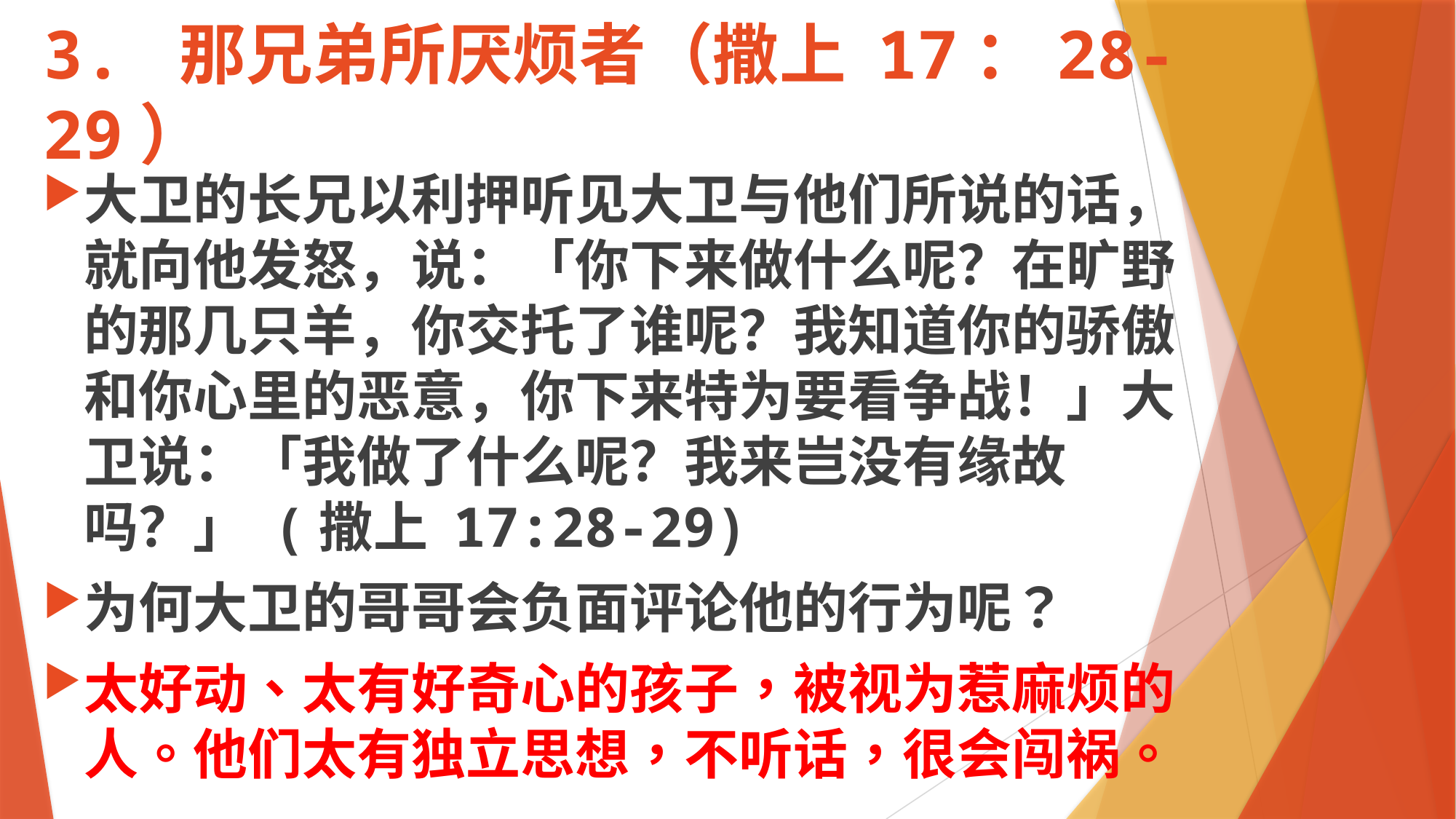

# 3. 那兄弟所厌烦者（撒上 17：28-29）
大卫的长兄以利押听见大卫与他们所说的话，就向他发怒，说：「你下来做什么呢？在旷野的那几只羊，你交托了谁呢？我知道你的骄傲和你心里的恶意，你下来特为要看争战！」大卫说：「我做了什么呢？我来岂没有缘故吗？」 (撒上 17:28-29)
为何大卫的哥哥会负面评论他的行为呢？
太好动、太有好奇心的孩子，被视为惹麻烦的人。他们太有独立思想，不听话，很会闯祸。